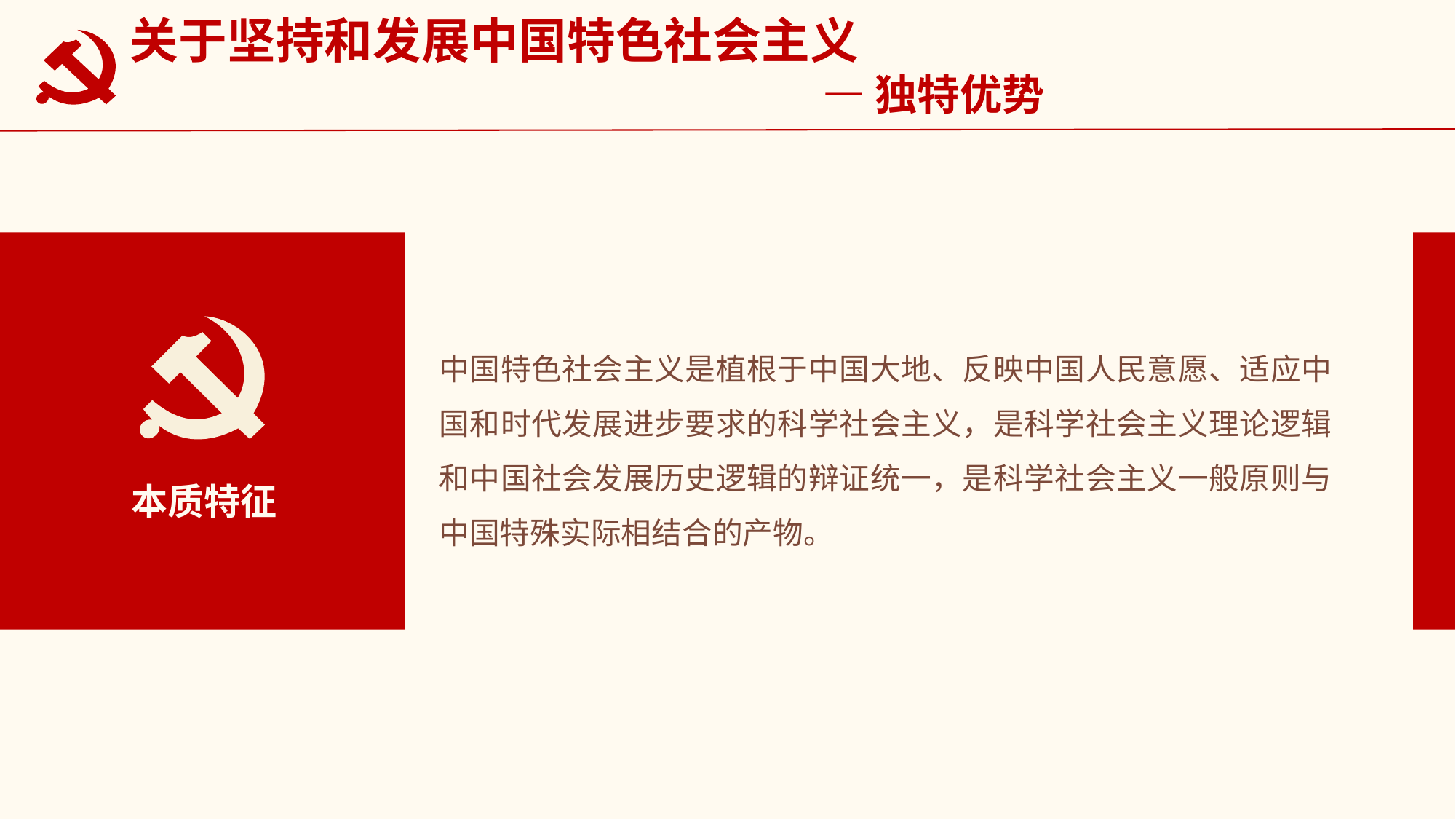

关于坚持和发展中国特色社会主义
—独特优势

本质特征

中国特色社会主义是植根于中国大地、反映中国人民意愿、适应中国和时代发展进步要求的科学社会主义，是科学社会主义理论逻辑和中国社会发展历史逻辑的辩证统一，是科学社会主义一般原则与中国特殊实际相结合的产物。